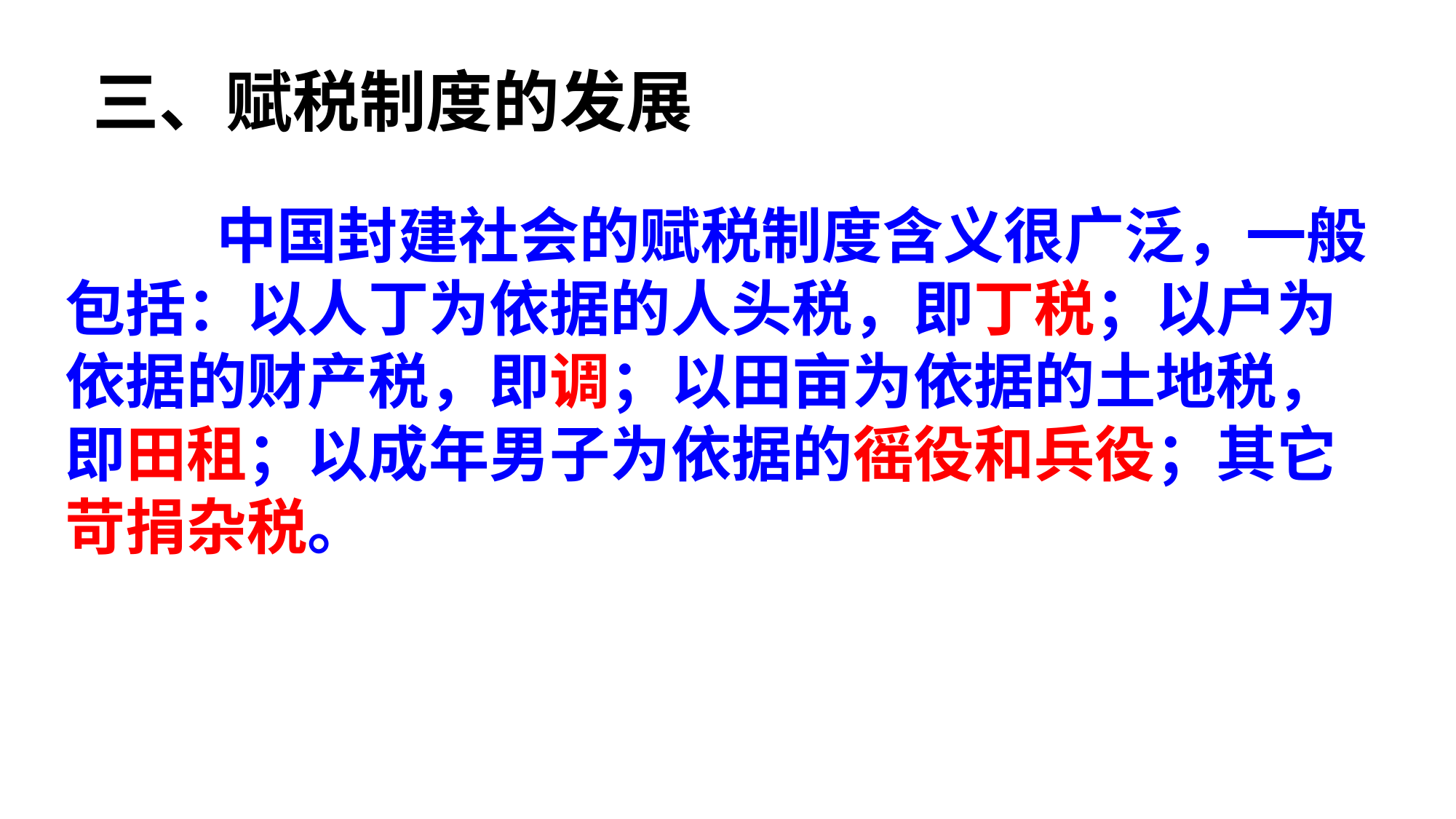

三、赋税制度的发展
          中国封建社会的赋税制度含义很广泛，一般包括：以人丁为依据的人头税，即丁税；以户为依据的财产税，即调；以田亩为依据的土地税，即田租；以成年男子为依据的徭役和兵役；其它苛捐杂税。